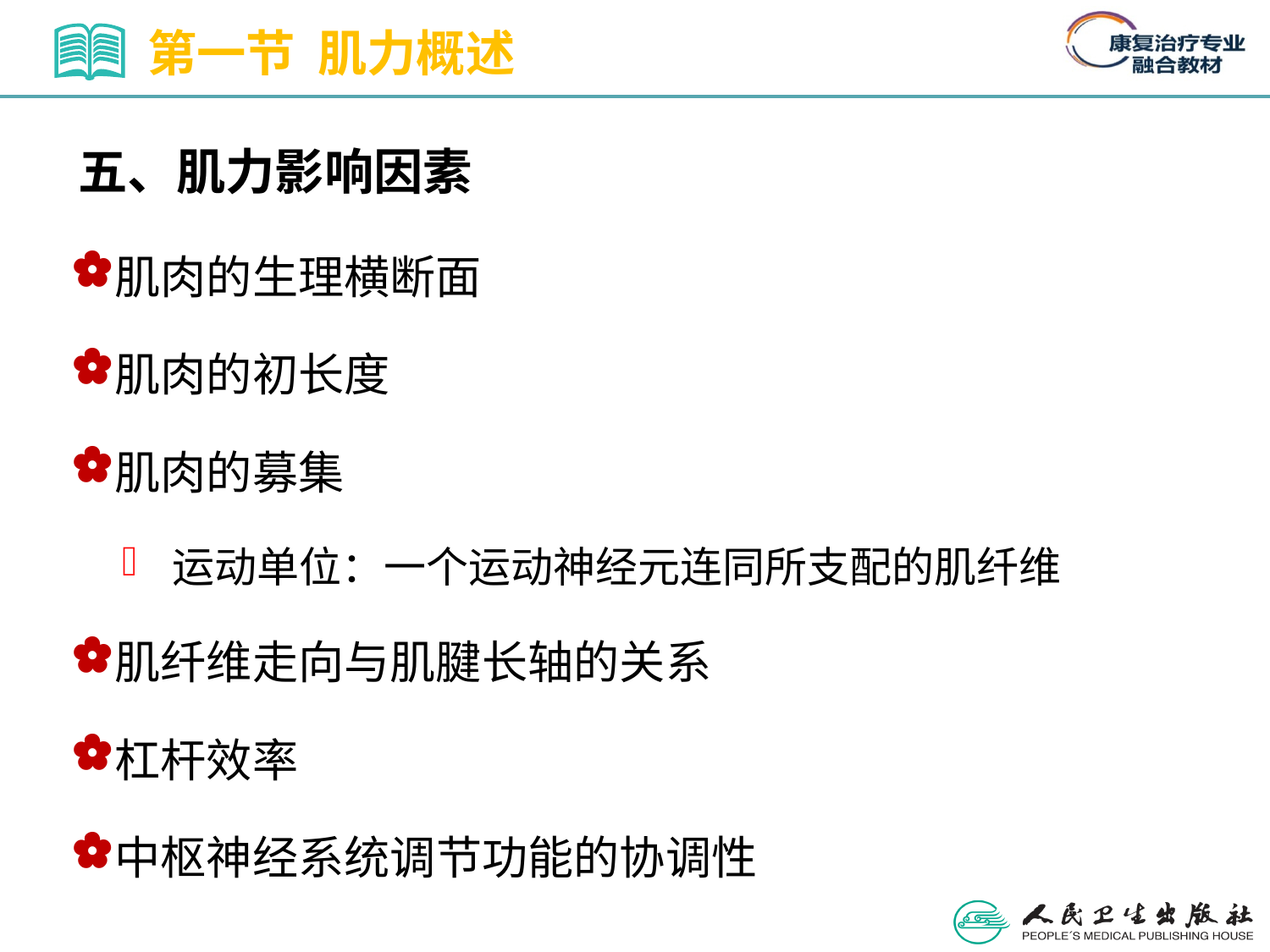

第一节  肌力概述
五、肌力影响因素
肌肉的生理横断面
肌肉的初长度
肌肉的募集
运动单位：一个运动神经元连同所支配的肌纤维
肌纤维走向与肌腱长轴的关系
杠杆效率
中枢神经系统调节功能的协调性